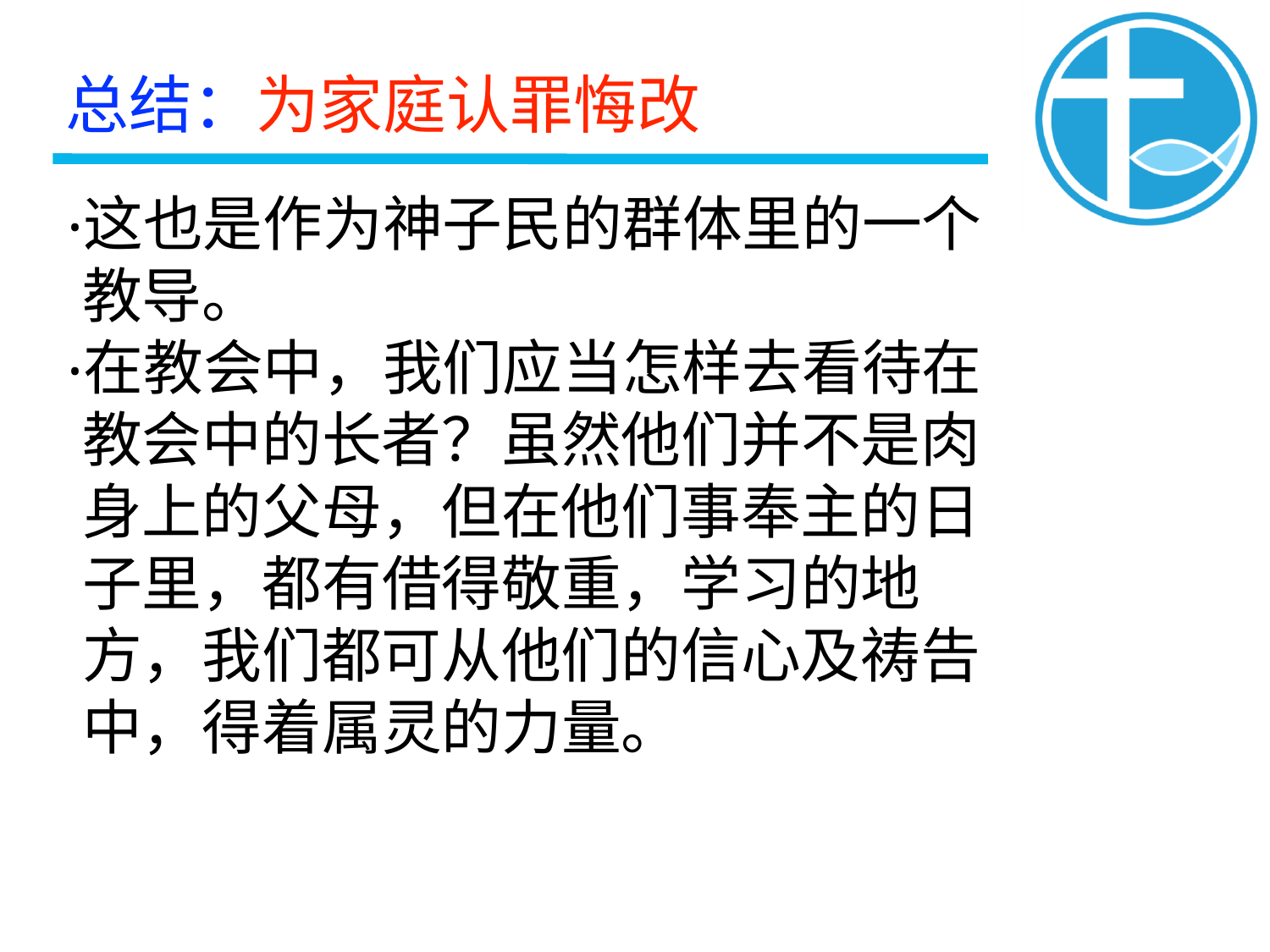

总结：为家庭认罪悔改
这也是作为神子民的群体里的一个教导。
在教会中，我们应当怎样去看待在教会中的长者？虽然他们并不是肉身上的父母，但在他们事奉主的日子里，都有借得敬重，学习的地方，我们都可从他们的信心及祷告中，得着属灵的力量。